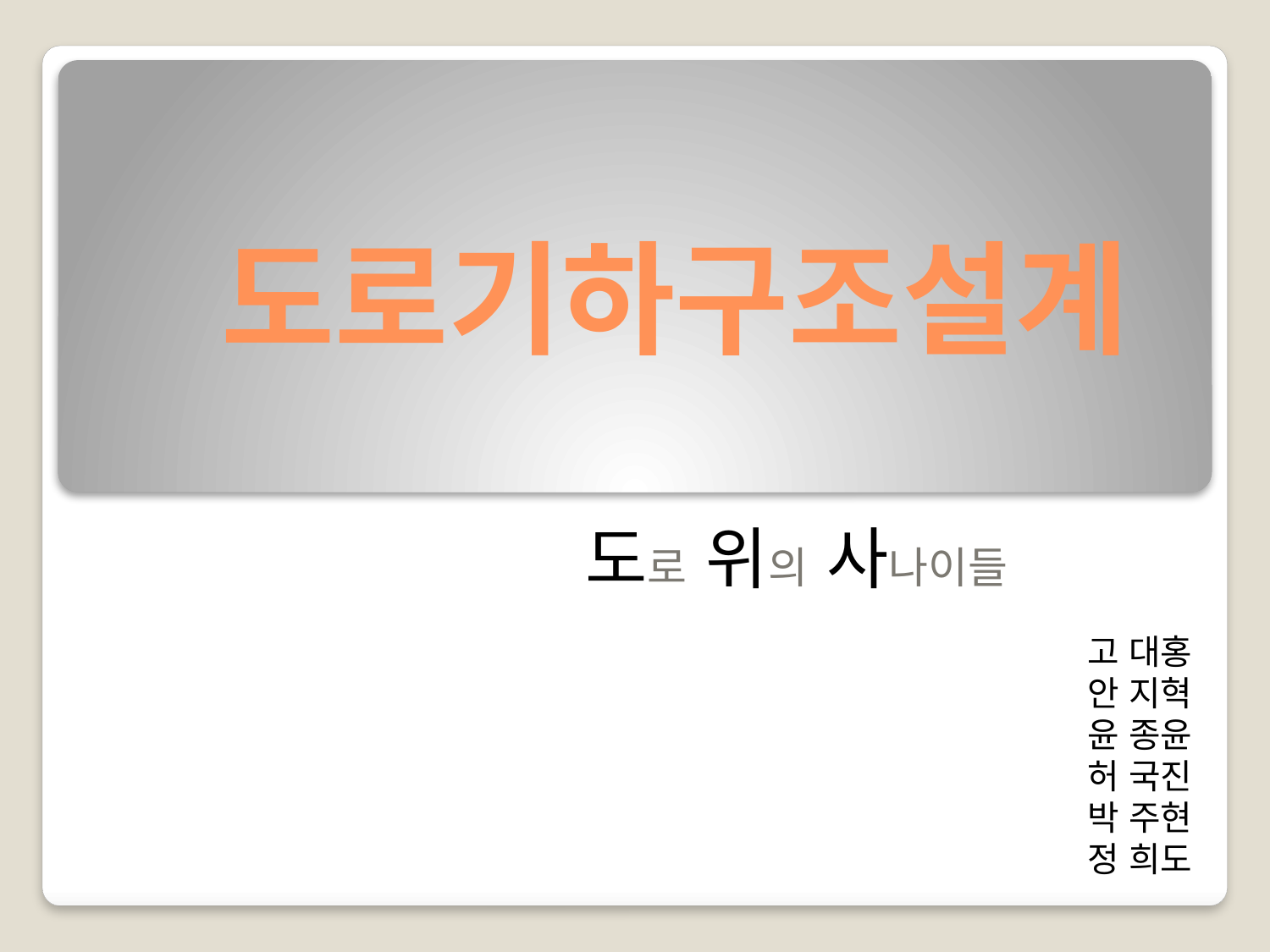

도로기하구조설계
도로 위의 사나이들

고 대홍
안 지혁
윤 종윤
허 국진
박 주현
정 희도